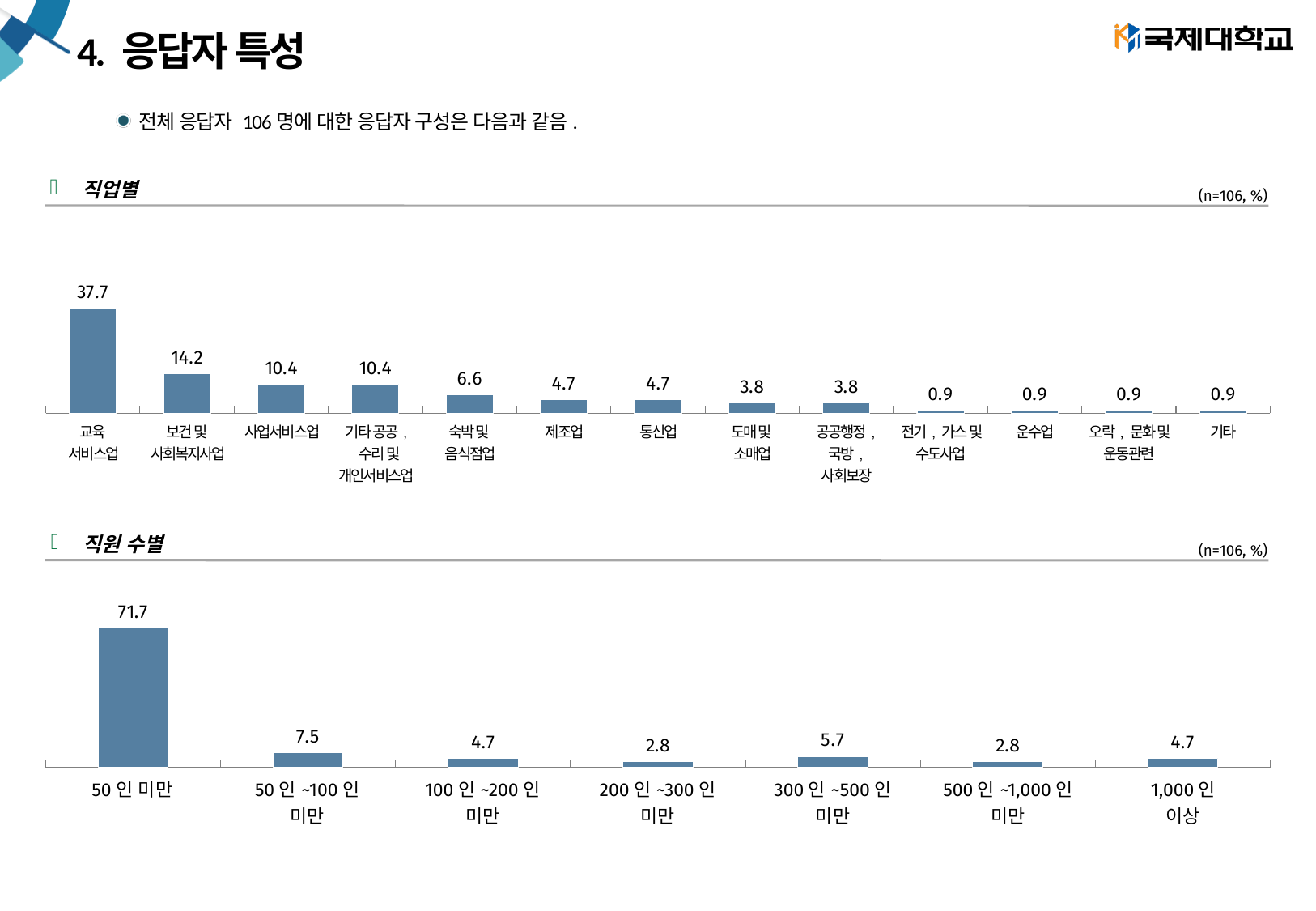

# 4. 응답자 특성
전체 응답자 106명에 대한 응답자 구성은 다음과 같음.
직업별
(n=106, %)

### Chart

| Category |  |
|---|---|
| 교육 서비스업 | 37.735849056603776 |
| 보건 및 사회복지사업 | 14.150943396226415 |
| 사업서비스업 | 10.377358490566039 |
| 기타 공공, 수리 및 개인서비스업 | 10.377358490566039 |
| 숙박 및 음식점업 | 6.60377358490566 |
| 제조업 | 4.716981132075472 |
| 통신업 | 4.716981132075472 |
| 도매 및 소매업 | 3.7735849056603774 |
| 공공행정, 국방, 사회보장 | 3.7735849056603774 |
| 전기, 가스 및 수도사업 | 0.9433962264150944 |
| 운수업 | 0.9433962264150944 |
| 오락, 문화 및 운동관련 | 0.9433962264150944 |
| 기타 | 0.9433962264150944 |
| 교육 서비스업 | 보건 및 사회복지사업 | 사업서비스업 | 기타 공공, 수리 및 개인서비스업 | 숙박 및 음식점업 | 제조업 | 통신업 | 도매 및 소매업 | 공공행정, 국방, 사회보장 | 전기, 가스 및 수도사업 | 운수업 | 오락, 문화 및 운동관련 | 기타 |
| --- | --- | --- | --- | --- | --- | --- | --- | --- | --- | --- | --- | --- |
직원 수별
(n=106, %)

### Chart

| Category |  |
|---|---|
| 50인 미만 | 71.69811320754717 |
| 50인~100인 미만 | 7.547169811320755 |
| 100인~200인 미만 | 4.716981132075472 |
| 200인~300인 미만 | 2.8301886792452833 |
| 300인~500인 미만 | 5.660377358490567 |
| 500인~1,000인 미만 | 2.8301886792452833 |
| 1,000인 이상 | 4.716981132075472 |
| 50인 미만 | 50인~100인 미만 | 100인~200인 미만 | 200인~300인 미만 | 300인~500인 미만 | 500인~1,000인 미만 | 1,000인 이상 |
| --- | --- | --- | --- | --- | --- | --- |